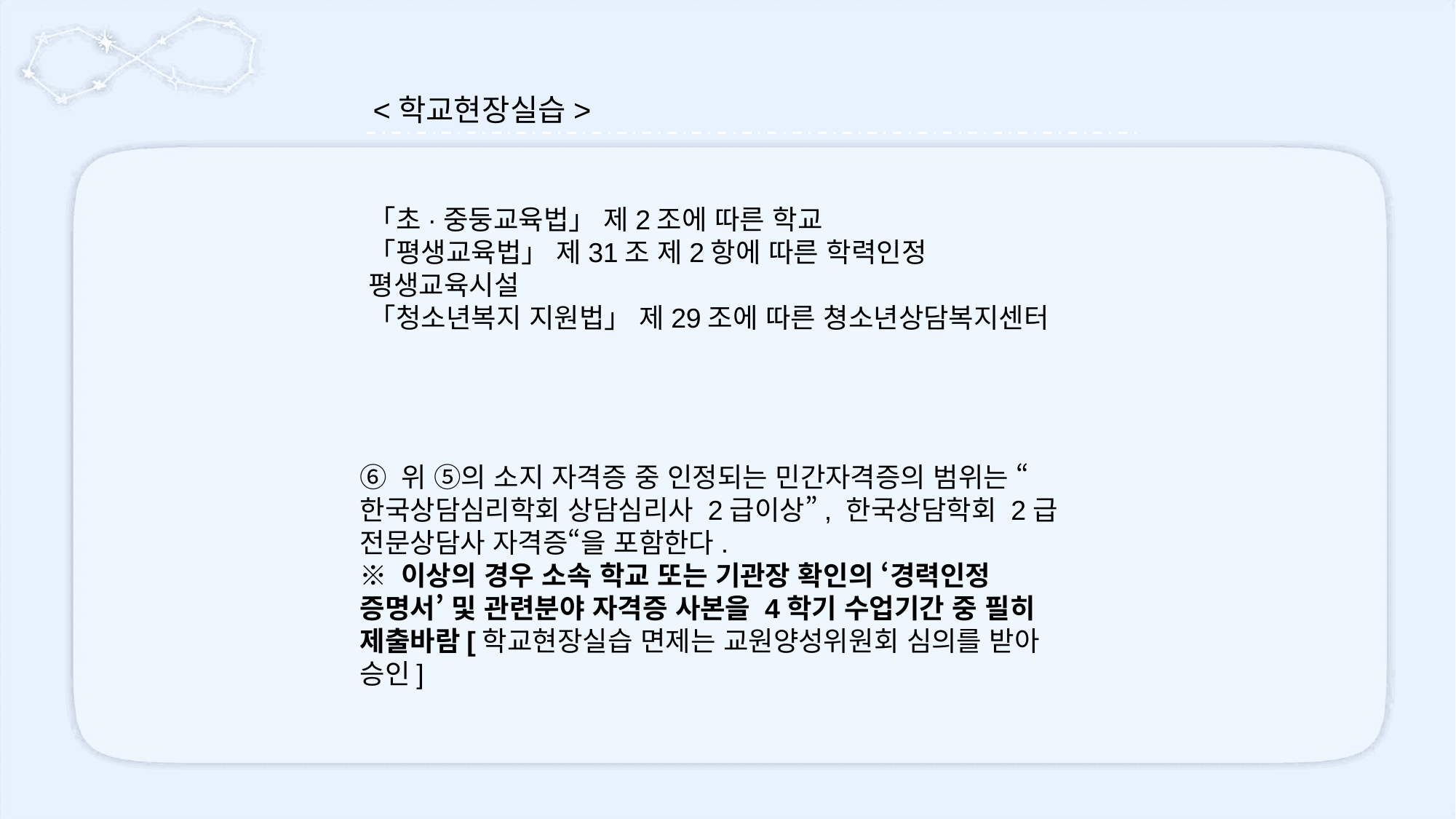

<학교현장실습>
「초·중둥교육법」 제2조에 따른 학교
「평생교육법」 제31조 제2항에 따른 학력인정 평생교육시설
「청소년복지 지원법」 제29조에 따른 쳥소년상담복지센터

⑥ 위 ⑤의 소지 자격증 중 인정되는 민간자격증의 범위는 “한국상담심리학회 상담심리사 2급이상”, 한국상담학회 2급 전문상담사 자격증“을 포함한다.
※ 이상의 경우 소속 학교 또는 기관장 확인의 ‘경력인정 증명서’ 및 관련분야 자격증 사본을 4학기 수업기간 중 필히 제출바람[학교현장실습 면제는 교원양성위원회 심의를 받아 승인]